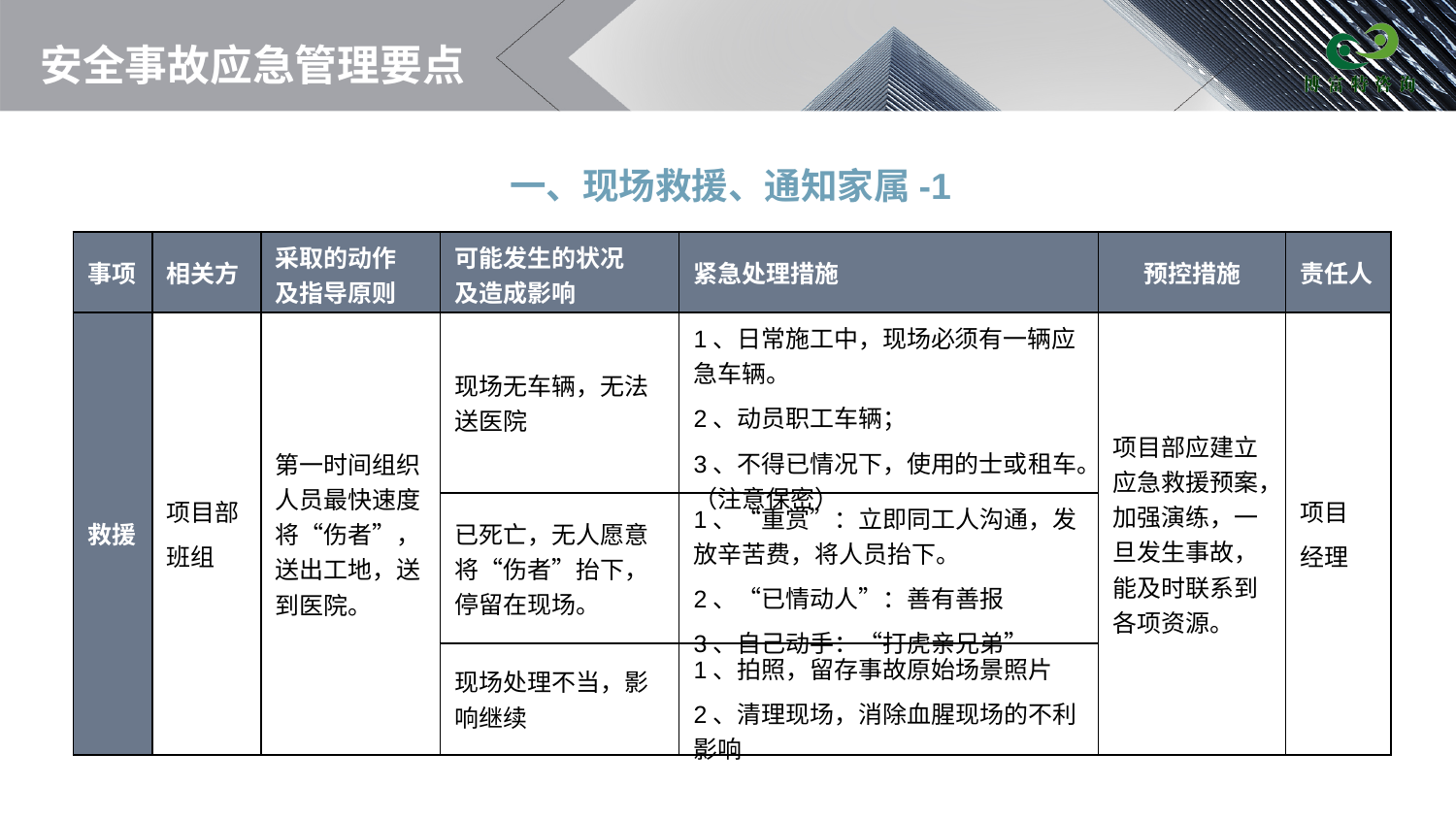

# 安全事故应急管理要点
一、现场救援、通知家属-1
| 事项 | 相关方 | 采取的动作 及指导原则 | 可能发生的状况 及造成影响 | 紧急处理措施 | 预控措施 | 责任人 |
| --- | --- | --- | --- | --- | --- | --- |
| 救援 | 项目部 班组 | 第一时间组织人员最快速度将“伤者”，送出工地，送到医院。 | 现场无车辆，无法送医院 | 1、日常施工中，现场必须有一辆应急车辆。 2、动员职工车辆； 3、不得已情况下，使用的士或租车。（注意保密） | 项目部应建立应急救援预案，加强演练，一旦发生事故，能及时联系到各项资源。 | 项目 经理 |
|  |  |  | 已死亡，无人愿意将“伤者”抬下，停留在现场。 | 1、“重赏”：立即同工人沟通，发放辛苦费，将人员抬下。 2、“已情动人”：善有善报 3、自己动手：“打虎亲兄弟” |  |  |
|  |  |  | 现场处理不当，影响继续 | 1、拍照，留存事故原始场景照片 2、清理现场，消除血腥现场的不利影响 |  |  |